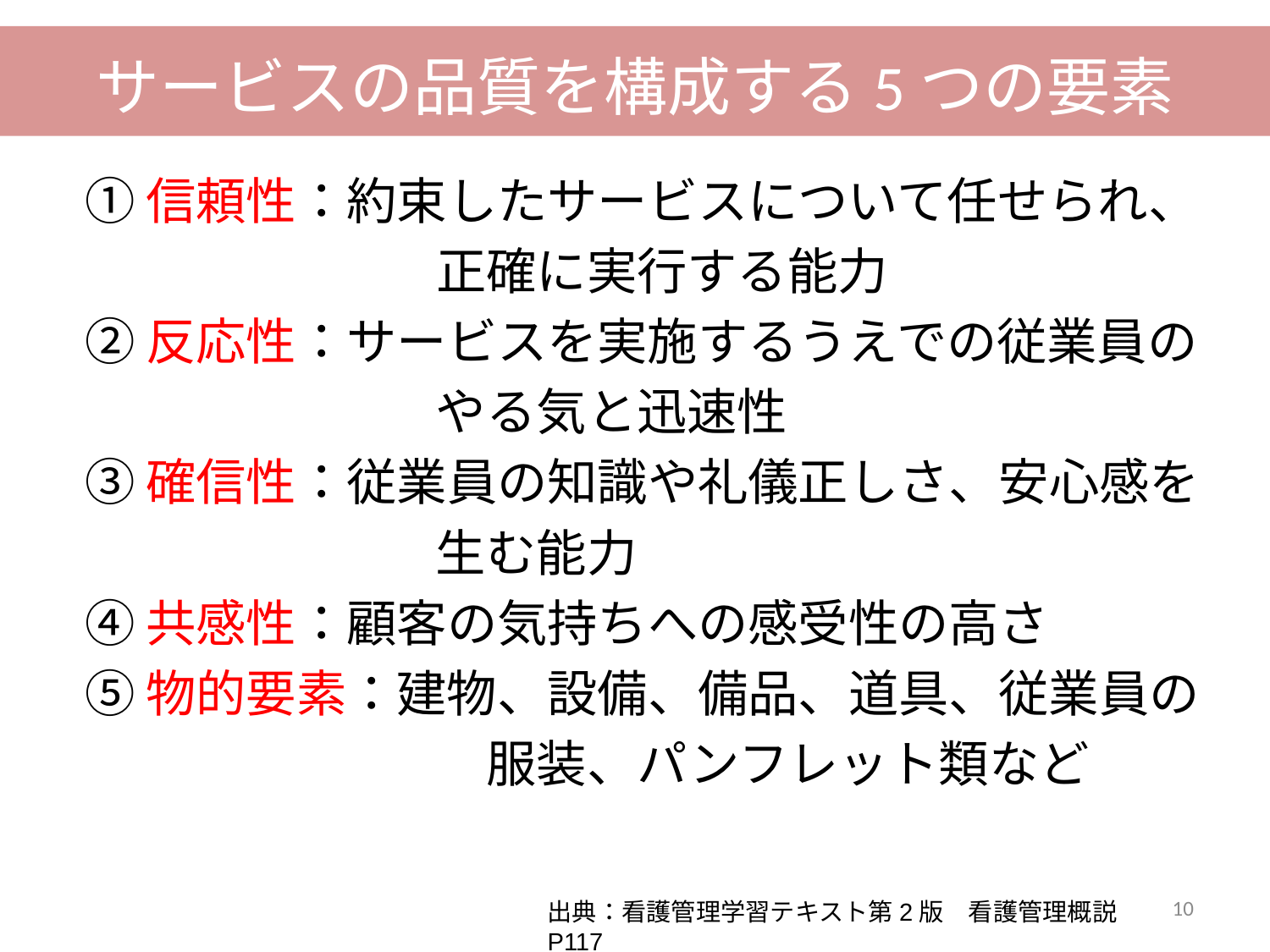

サービスの品質を構成する5つの要素
①信頼性：約束したサービスについて任せられ、
　　　　　　　正確に実行する能力
②反応性：サービスを実施するうえでの従業員の
　　　　　　　やる気と迅速性
③確信性：従業員の知識や礼儀正しさ、安心感を
　　　　　　　生む能力
④共感性：顧客の気持ちへの感受性の高さ
⑤物的要素：建物、設備、備品、道具、従業員の
　　　　　　　　服装、パンフレット類など
10
出典：看護管理学習テキスト第2版　看護管理概説 P117